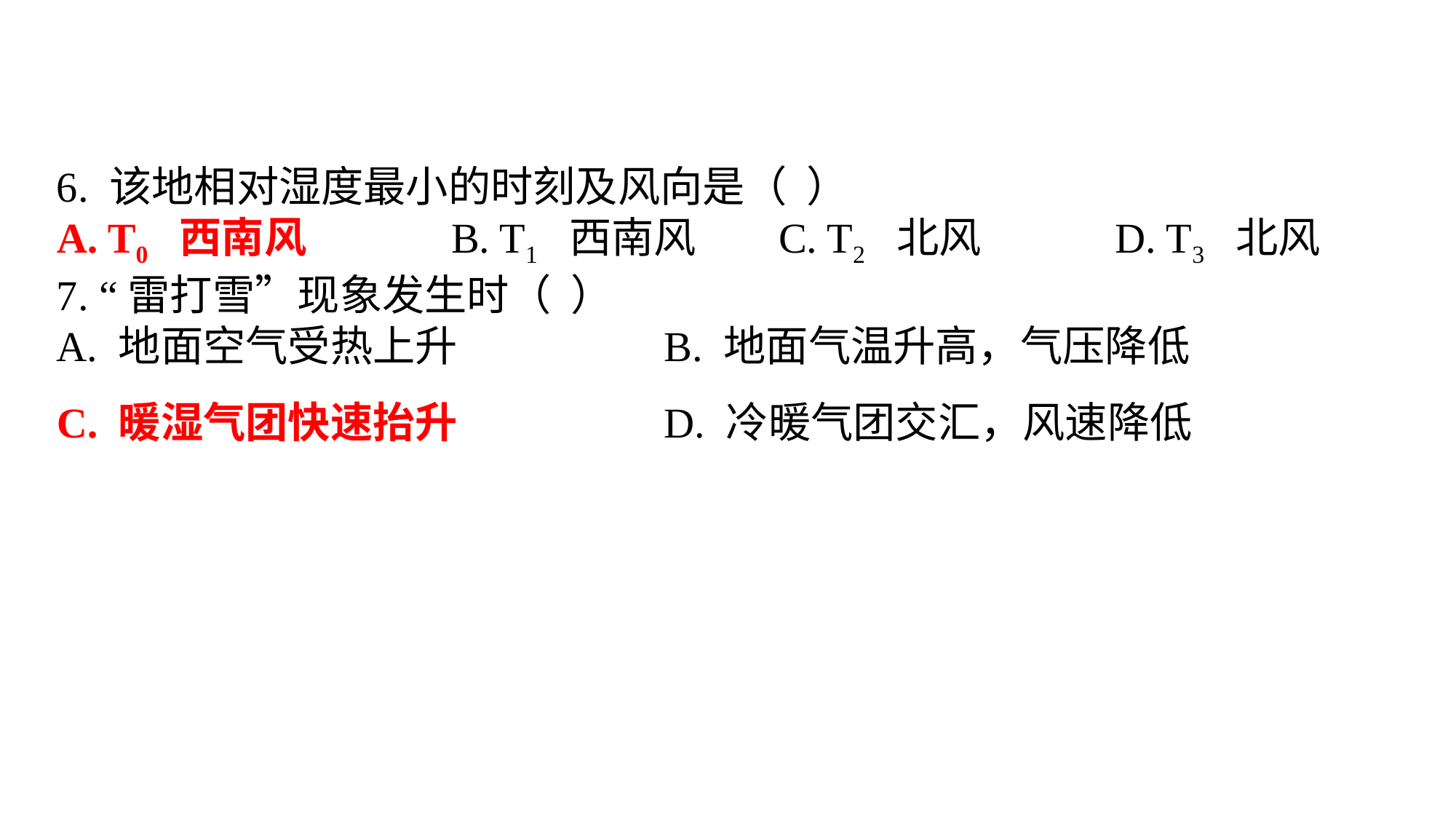

6. 该地相对湿度最小的时刻及风向是（  ）A. T0  西南风	      B. T1  西南风	      C. T2  北风	       D. T3  北风7. “雷打雪”现象发生时（  ）A. 地面空气受热上升	                 B. 地面气温升高，气压降低C. 暖湿气团快速抬升	                 D. 冷暖气团交汇，风速降低